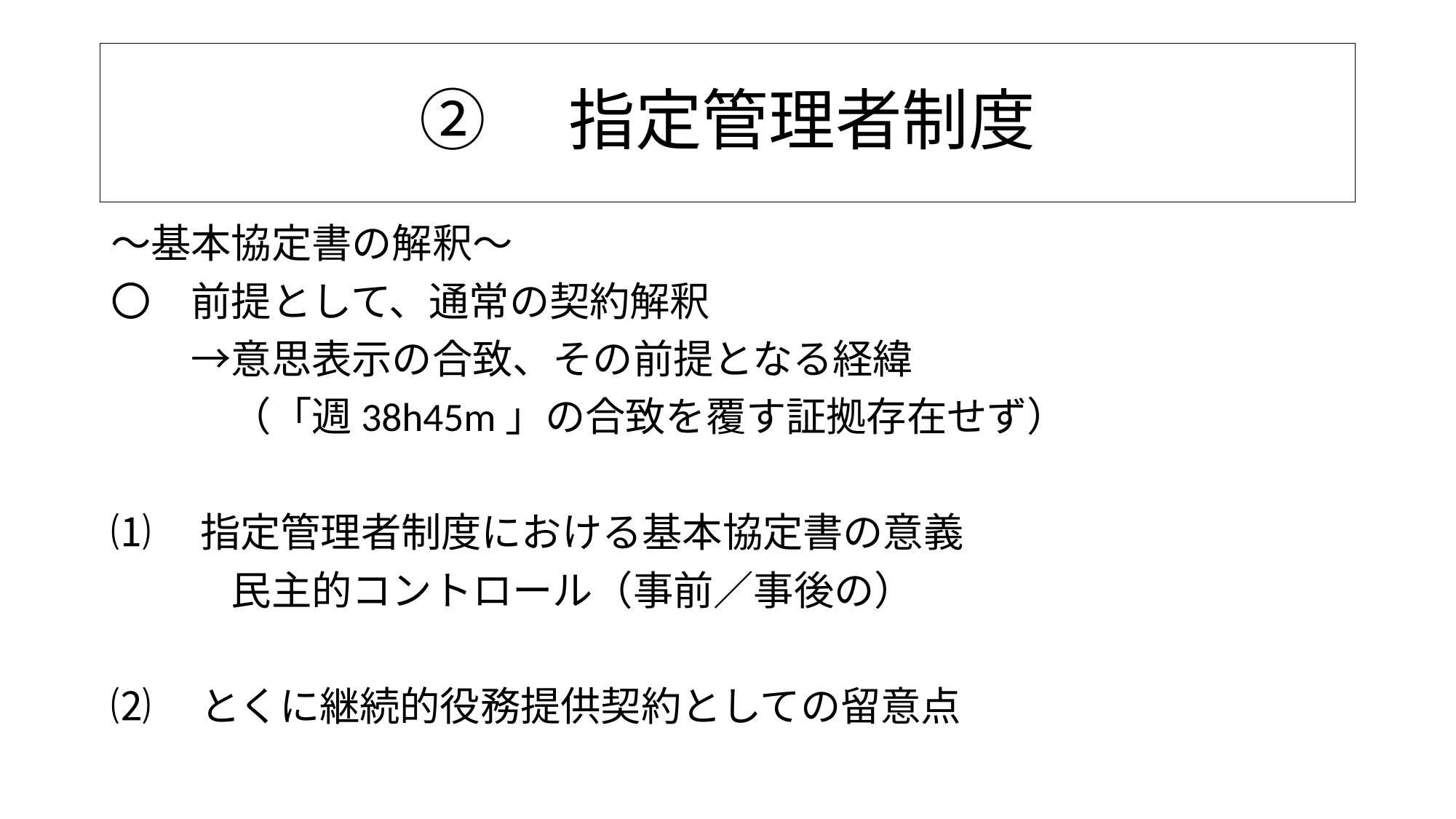

# ②　指定管理者制度
～基本協定書の解釈～
〇　前提として、通常の契約解釈
　　→意思表示の合致、その前提となる経緯
　　　（「週38h45m」の合致を覆す証拠存在せず）

⑴　指定管理者制度における基本協定書の意義
　　　民主的コントロール（事前／事後の）

⑵　とくに継続的役務提供契約としての留意点